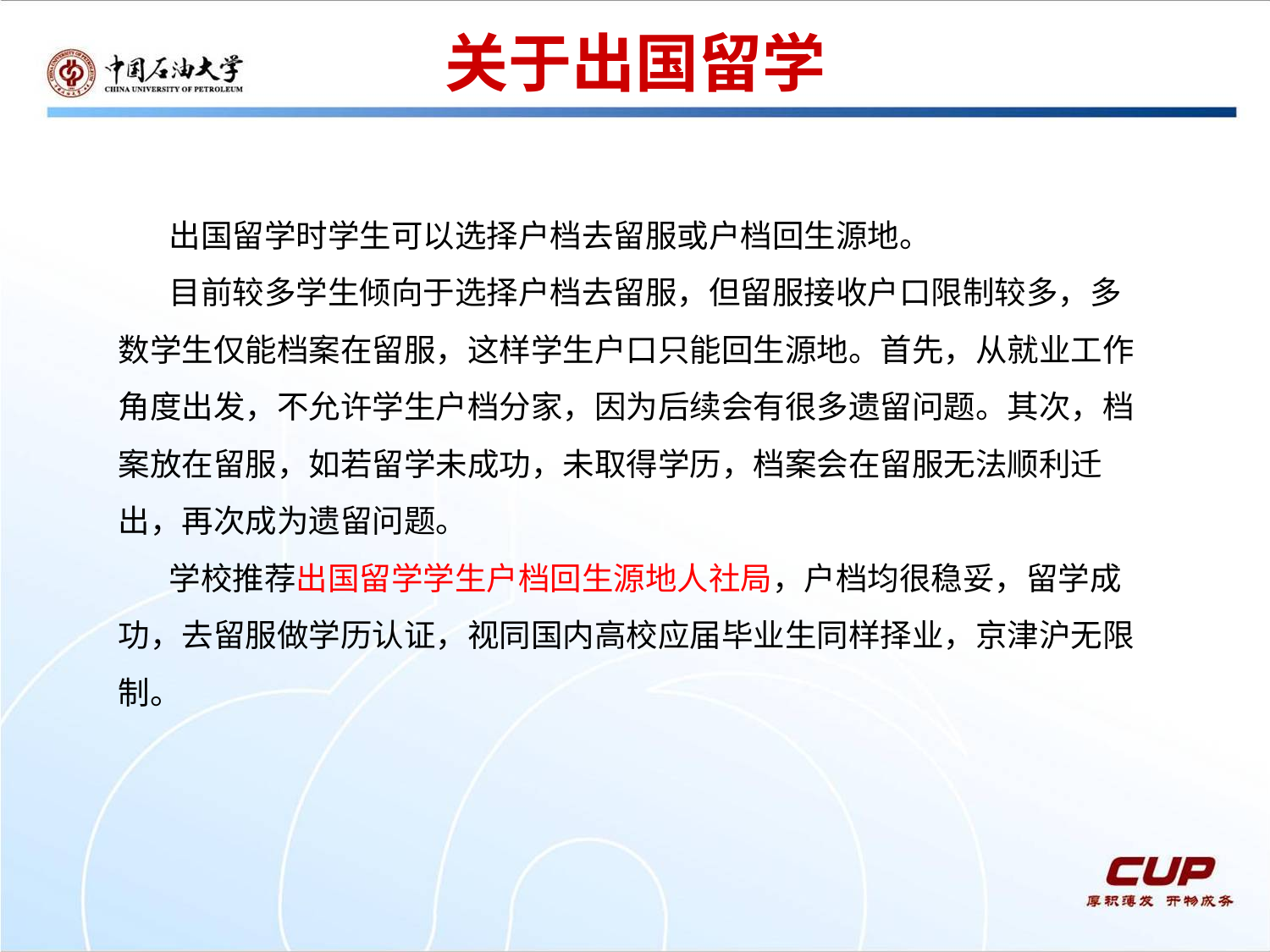

关于出国留学
      出国留学时学生可以选择户档去留服或户档回生源地。
      目前较多学生倾向于选择户档去留服，但留服接收户口限制较多，多数学生仅能档案在留服，这样学生户口只能回生源地。首先，从就业工作角度出发，不允许学生户档分家，因为后续会有很多遗留问题。其次，档案放在留服，如若留学未成功，未取得学历，档案会在留服无法顺利迁出，再次成为遗留问题。
      学校推荐出国留学学生户档回生源地人社局，户档均很稳妥，留学成功，去留服做学历认证，视同国内高校应届毕业生同样择业，京津沪无限制。